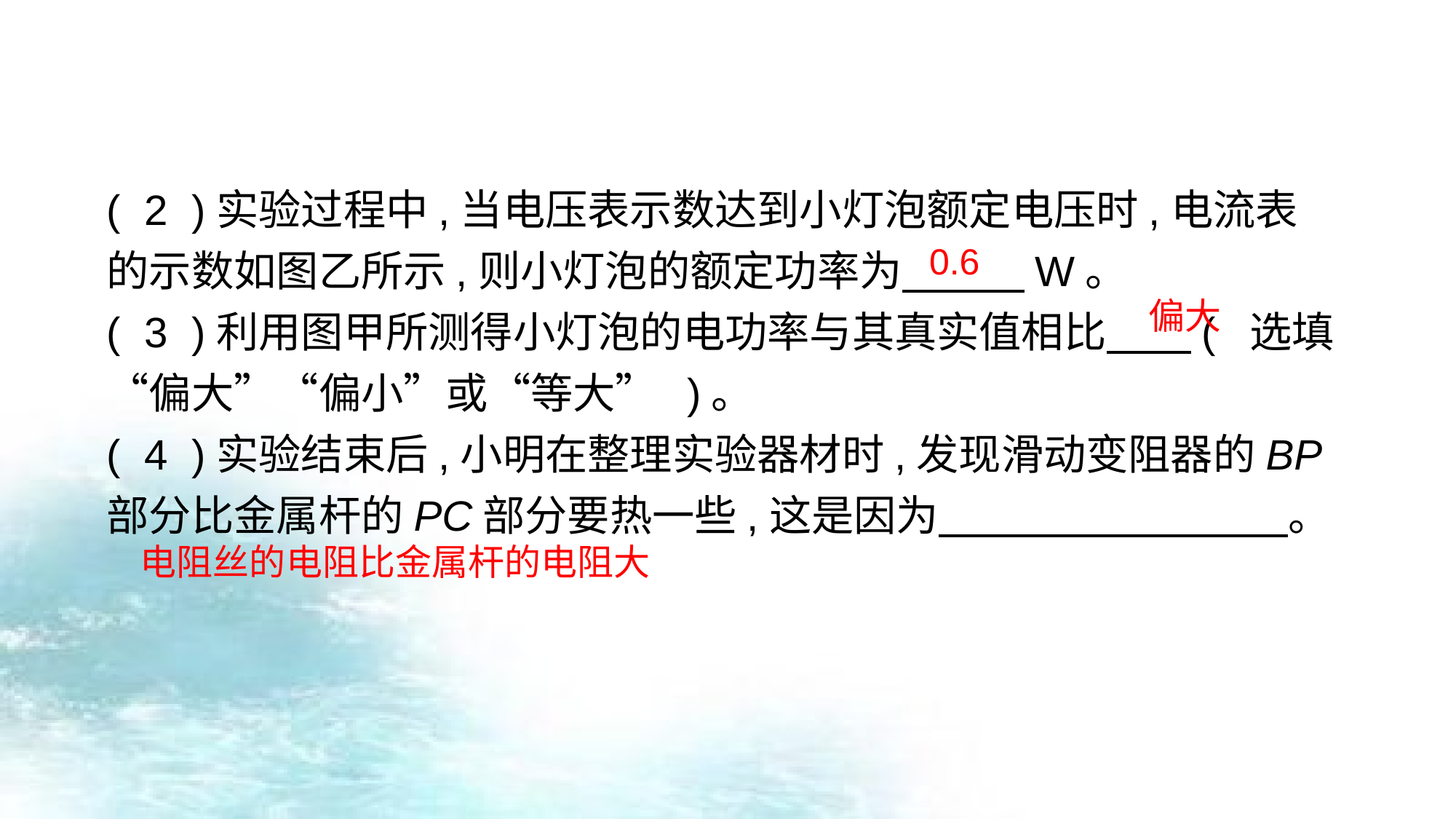

(  2  )实验过程中,当电压表示数达到小灯泡额定电压时,电流表的示数如图乙所示,则小灯泡的额定功率为　    　W。
(  3  )利用图甲所测得小灯泡的电功率与其真实值相比　　(  选填“偏大”“偏小”或“等大”  )。
(  4  )实验结束后,小明在整理实验器材时,发现滑动变阻器的BP部分比金属杆的PC部分要热一些,这是因为　　                            。
0.6
偏大
电阻丝的电阻比金属杆的电阻大